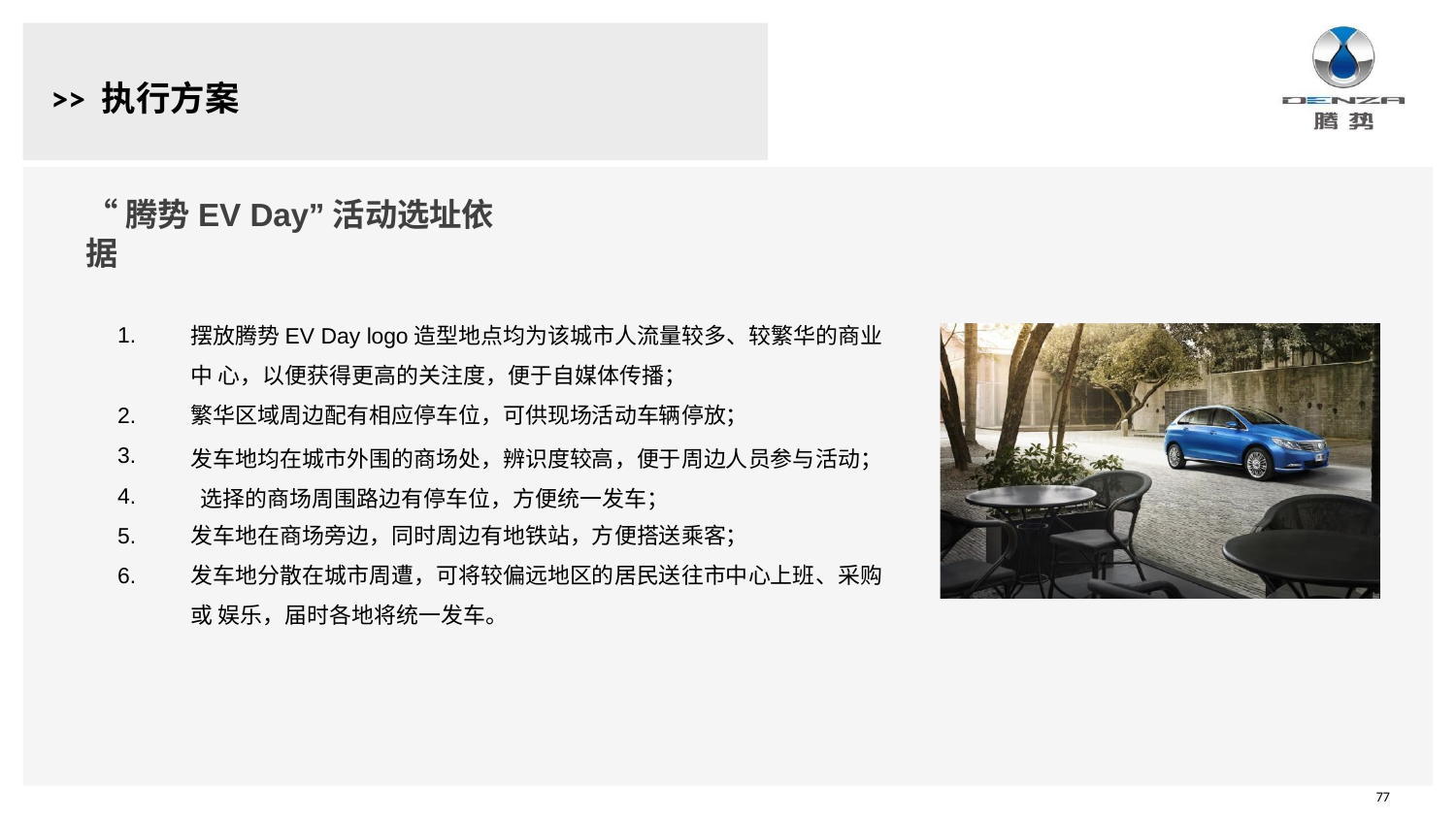

# >> 执行方案

“腾势EV Day”活动选址依据
摆放腾势EV Day logo造型地点均为该城市人流量较多、较繁华的商业中 心，以便获得更高的关注度，便于自媒体传播；
繁华区域周边配有相应停车位，可供现场活动车辆停放；
发车地均在城市外围的商场处，辨识度较高，便于周边人员参与活动；  选择的商场周围路边有停车位，方便统一发车；
发车地在商场旁边，同时周边有地铁站，方便搭送乘客；
发车地分散在城市周遭，可将较偏远地区的居民送往市中心上班、采购或 娱乐，届时各地将统一发车。
1.

2.
3.
4.
5.
6.
77